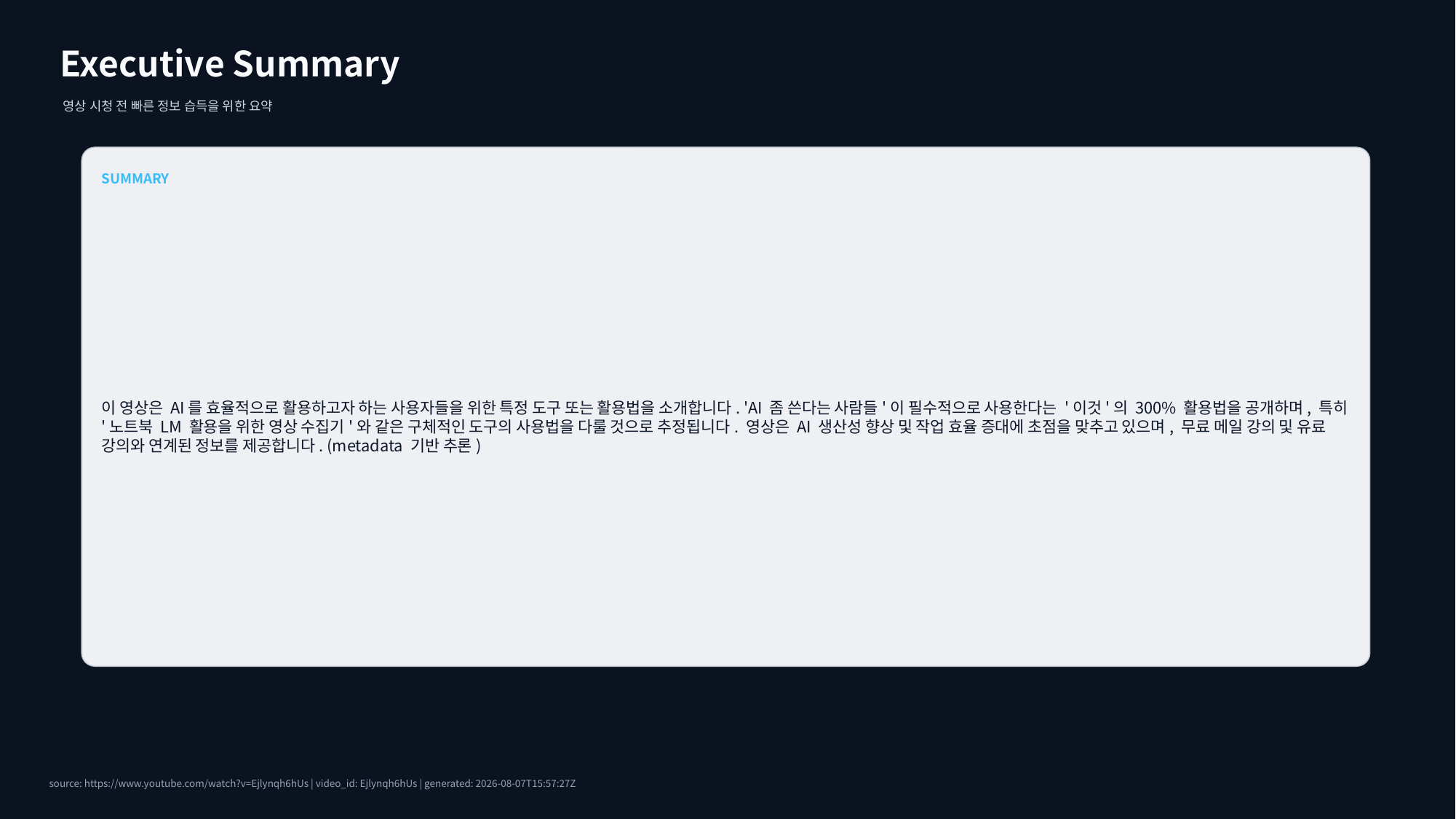

Executive Summary
영상 시청 전 빠른 정보 습득을 위한 요약

SUMMARY
이 영상은 AI를 효율적으로 활용하고자 하는 사용자들을 위한 특정 도구 또는 활용법을 소개합니다. 'AI 좀 쓴다는 사람들'이 필수적으로 사용한다는 '이것'의 300% 활용법을 공개하며, 특히 '노트북 LM 활용을 위한 영상 수집기'와 같은 구체적인 도구의 사용법을 다룰 것으로 추정됩니다. 영상은 AI 생산성 향상 및 작업 효율 증대에 초점을 맞추고 있으며, 무료 메일 강의 및 유료 강의와 연계된 정보를 제공합니다. (metadata 기반 추론)
source: https://www.youtube.com/watch?v=Ejlynqh6hUs | video_id: Ejlynqh6hUs | generated: 2026-08-07T15:57:27Z